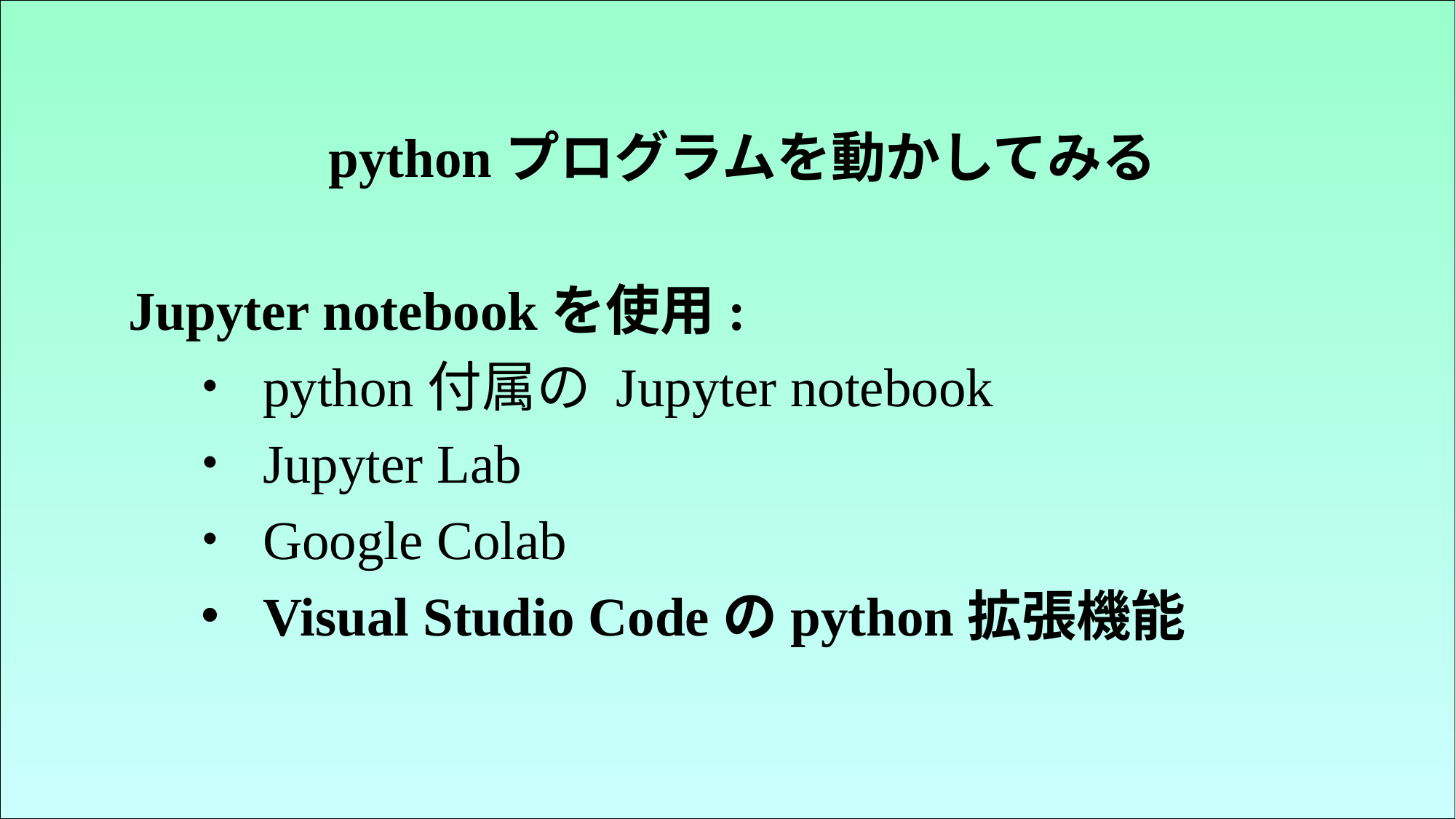

pythonプログラムを動かしてみる

Jupyter notebookを使用:
　・ python付属の Jupyter notebook
　・ Jupyter Lab
　・ Google Colab
　・ Visual Studio Codeのpython拡張機能